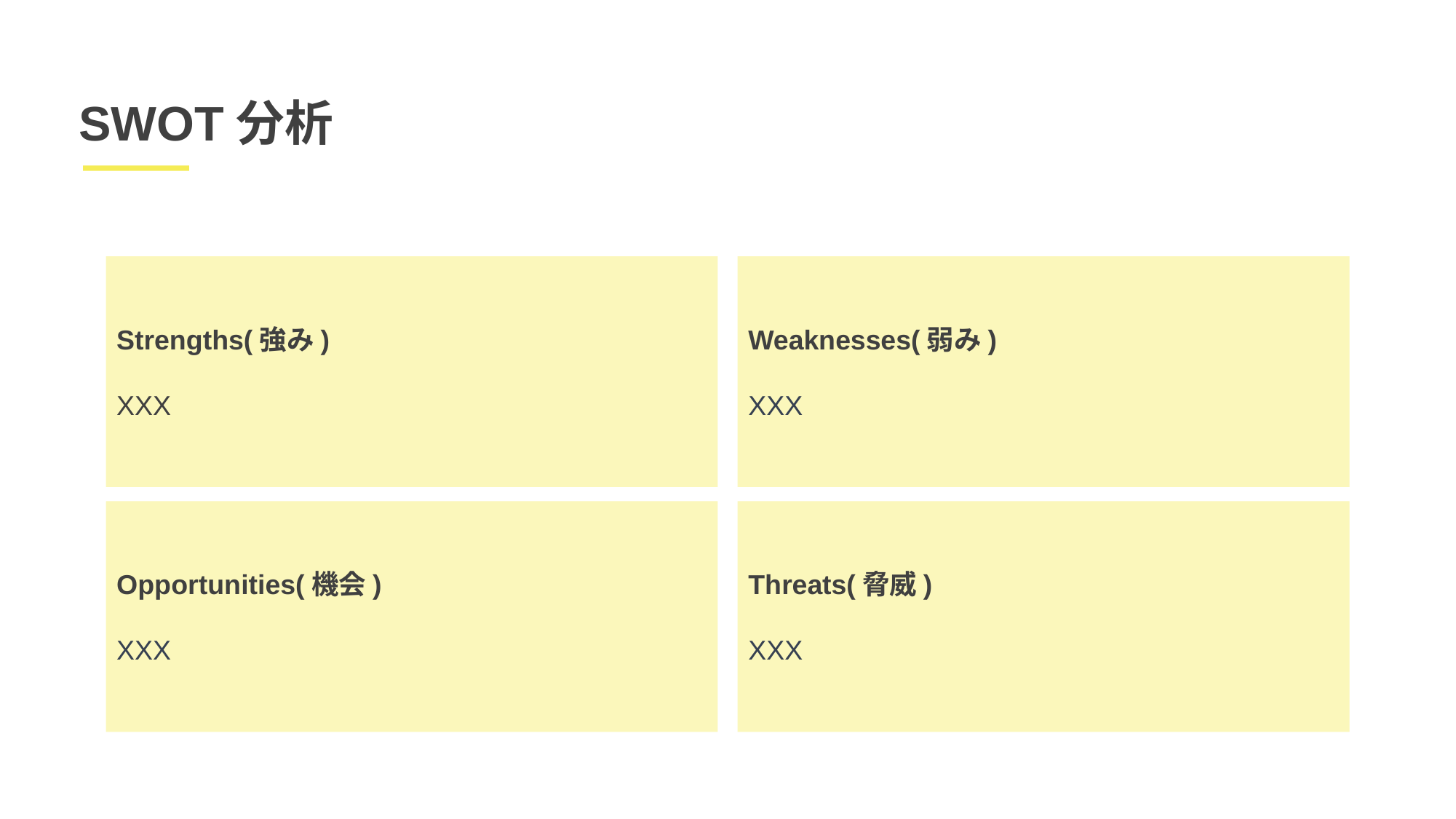

SWOT分析

Strengths(強み)

XXX
Weaknesses(弱み)

XXX
Opportunities(機会)

XXX
Threats(脅威)

XXX